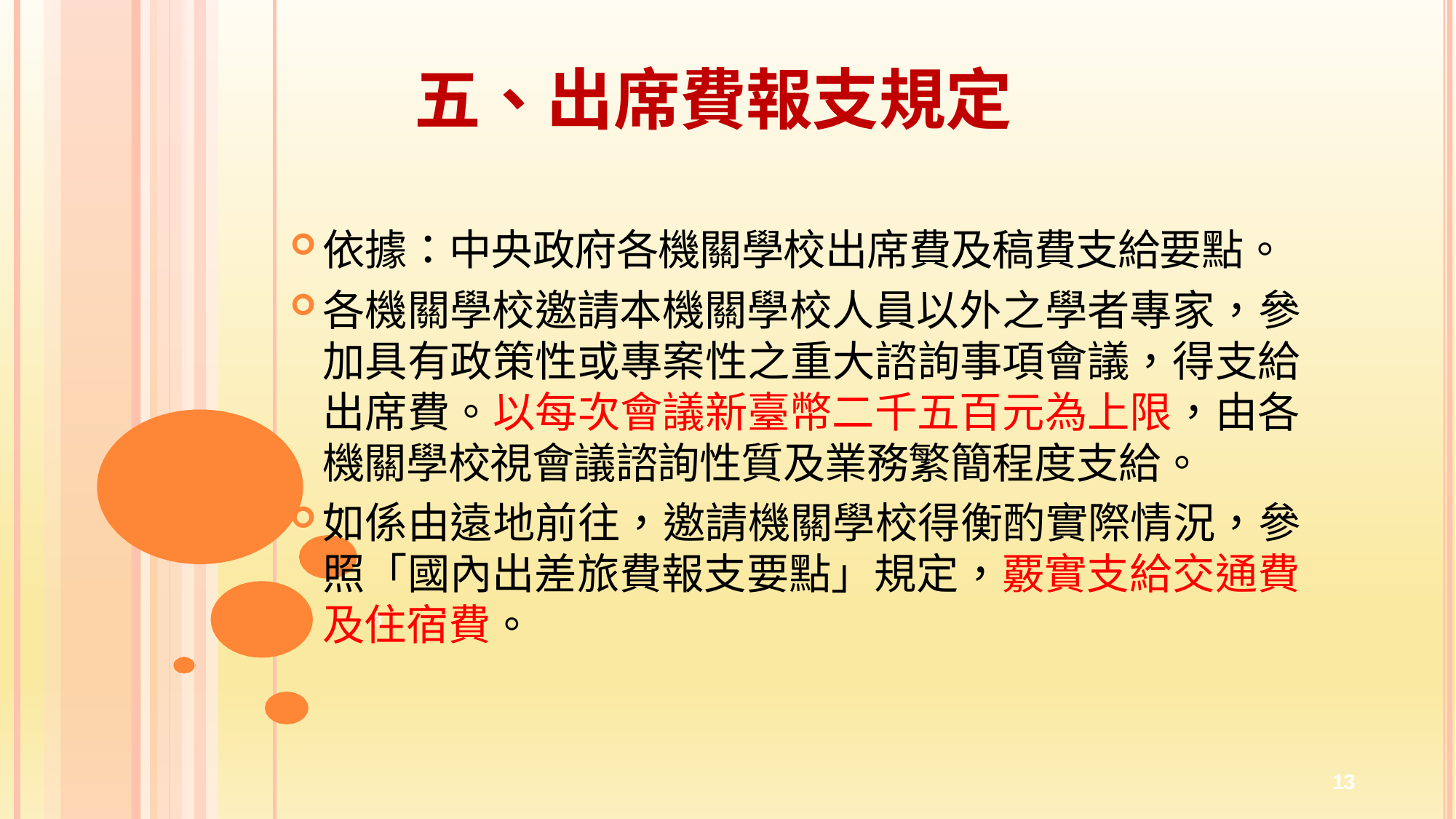

# 五、出席費報支規定

依據：中央政府各機關學校出席費及稿費支給要點。
各機關學校邀請本機關學校人員以外之學者專家，參加具有政策性或專案性之重大諮詢事項會議，得支給出席費。以每次會議新臺幣二千五百元為上限，由各機關學校視會議諮詢性質及業務繁簡程度支給。
如係由遠地前往，邀請機關學校得衡酌實際情況，參照「國內出差旅費報支要點」規定，覈實支給交通費及住宿費。
3
13